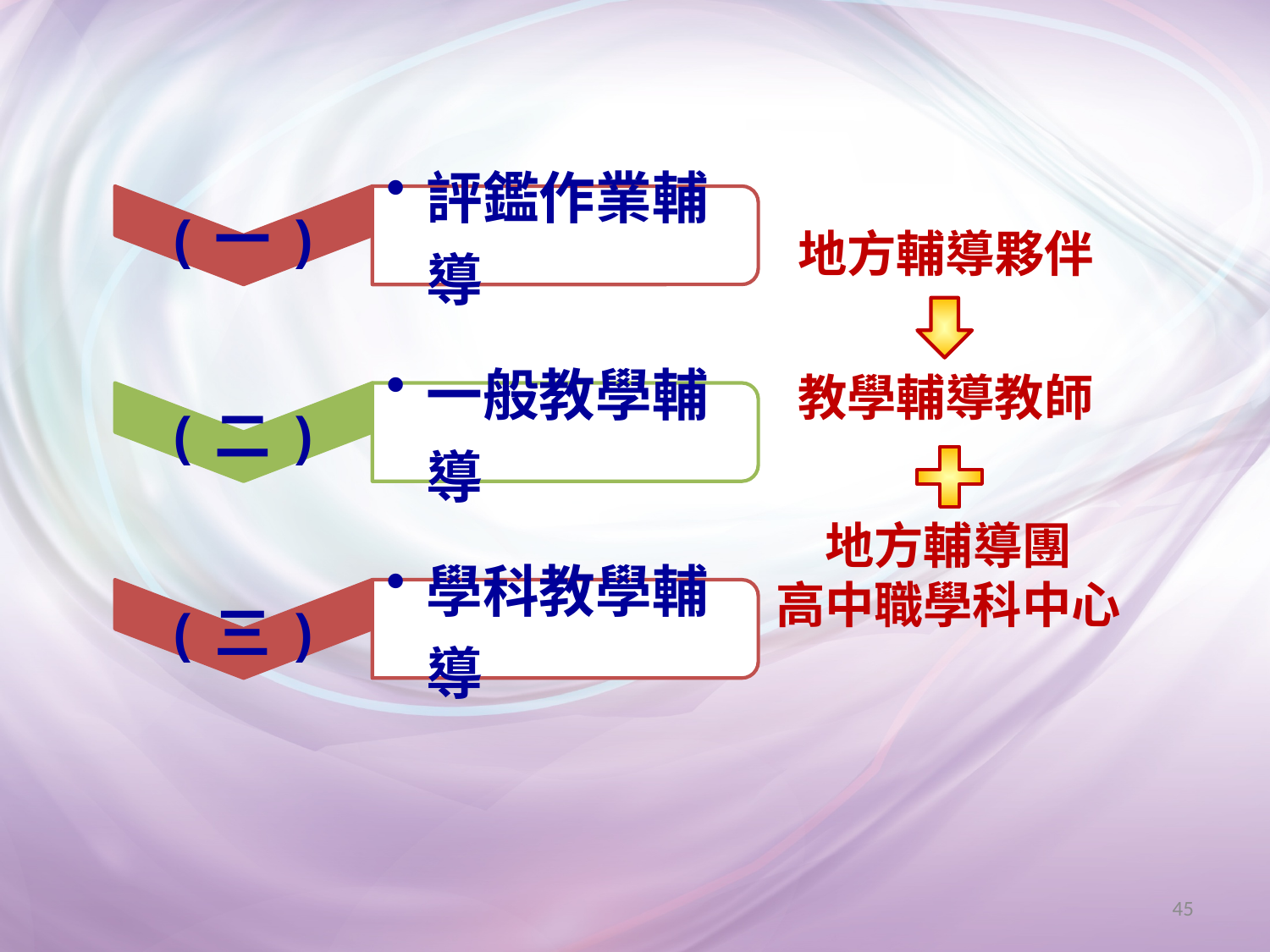

評鑑作業輔導
學科教學輔導
一般教學輔導
(一)
(二)
(三)
地方輔導夥伴

教學輔導教師

地方輔導團
高中職學科中心
45